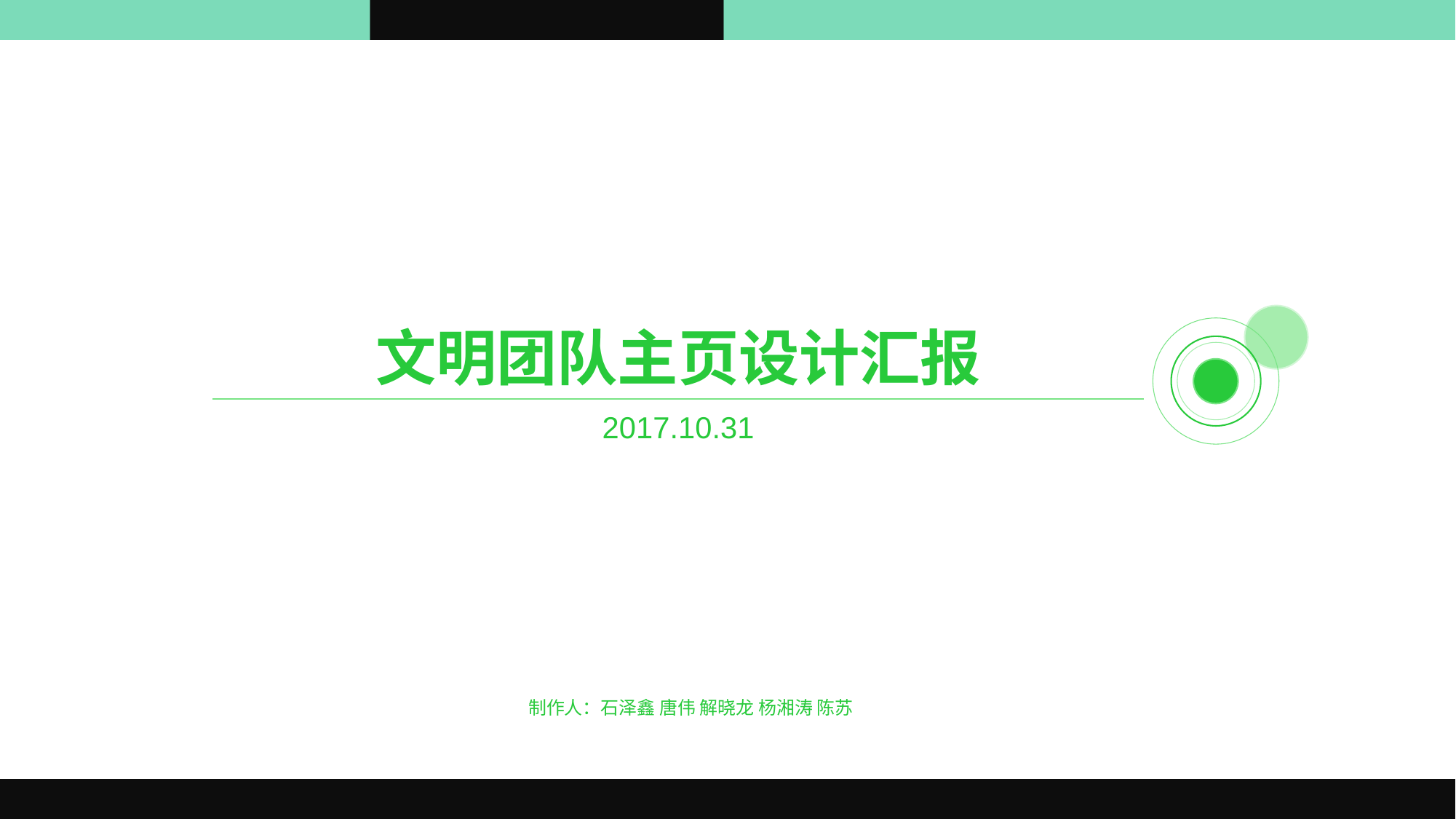

# 文明团队主页设计汇报
2017.10.31
制作人：石泽鑫 唐伟 解晓龙 杨湘涛 陈苏